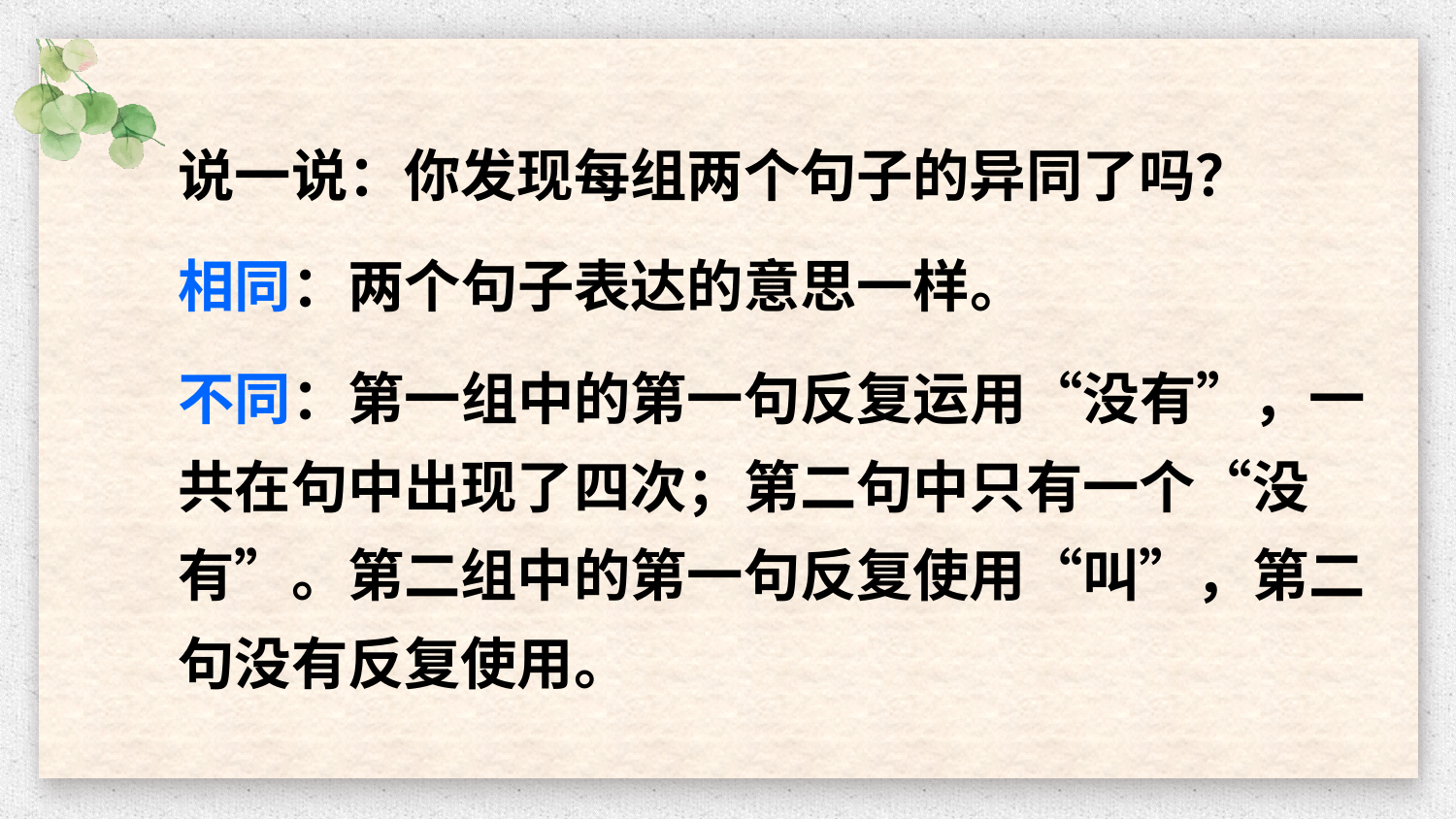

说一说：你发现每组两个句子的异同了吗？
相同：两个句子表达的意思一样。
不同：第一组中的第一句反复运用“没有”，一共在句中出现了四次；第二句中只有一个“没有”。第二组中的第一句反复使用“叫”，第二句没有反复使用。